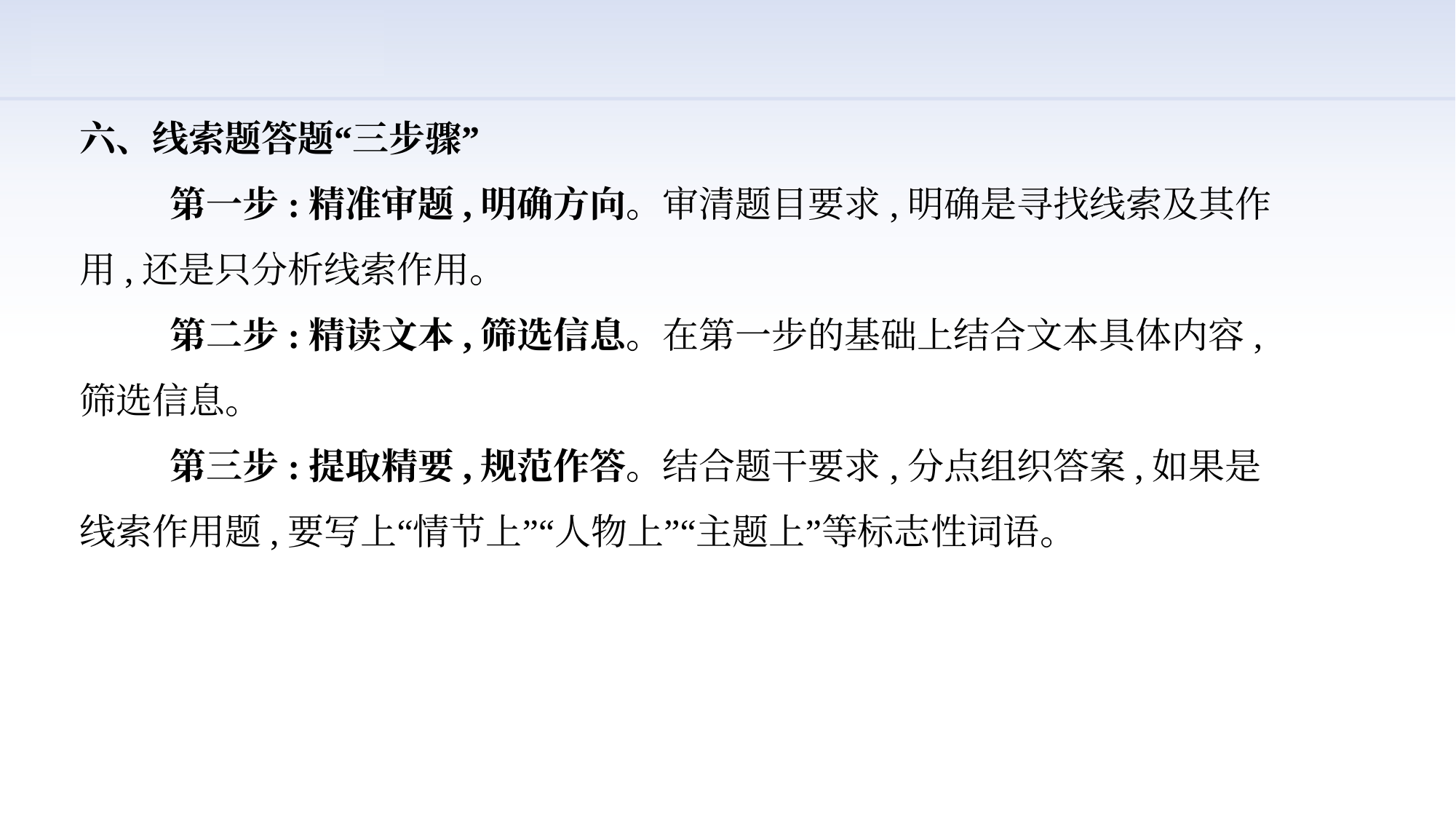

六、线索题答题“三步骤”
         第一步:精准审题,明确方向。审清题目要求,明确是寻找线索及其作用,还是只分析线索作用。
         第二步:精读文本,筛选信息。在第一步的基础上结合文本具体内容,筛选信息。
         第三步:提取精要,规范作答。结合题干要求,分点组织答案,如果是线索作用题,要写上“情节上”“人物上”“主题上”等标志性词语。